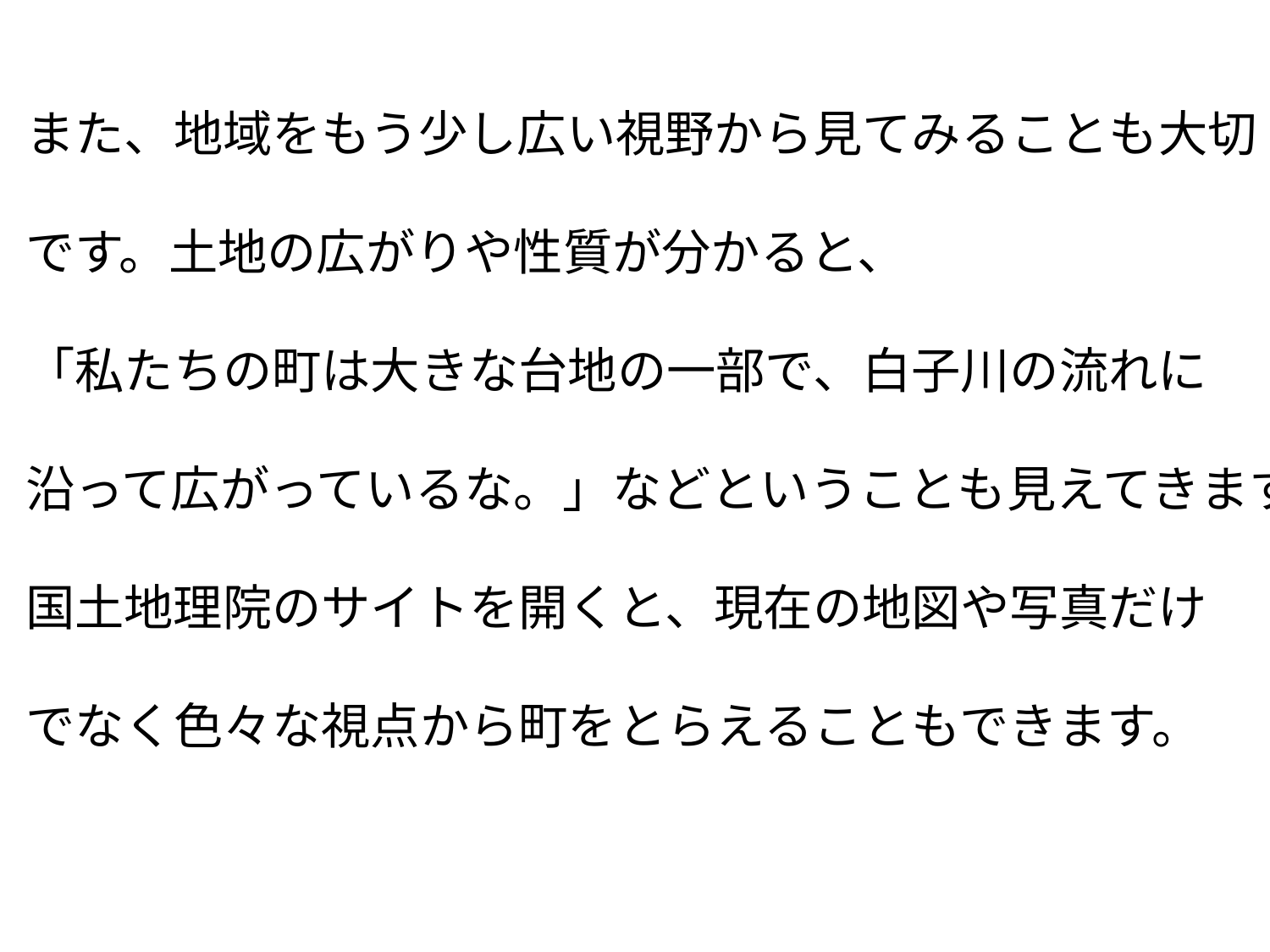

また、地域をもう少し広い視野から見てみることも大切

です。土地の広がりや性質が分かると、

「私たちの町は大きな台地の一部で、白子川の流れに

沿って広がっているな。」などということも見えてきます。

国土地理院のサイトを開くと、現在の地図や写真だけ

でなく色々な視点から町をとらえることもできます。